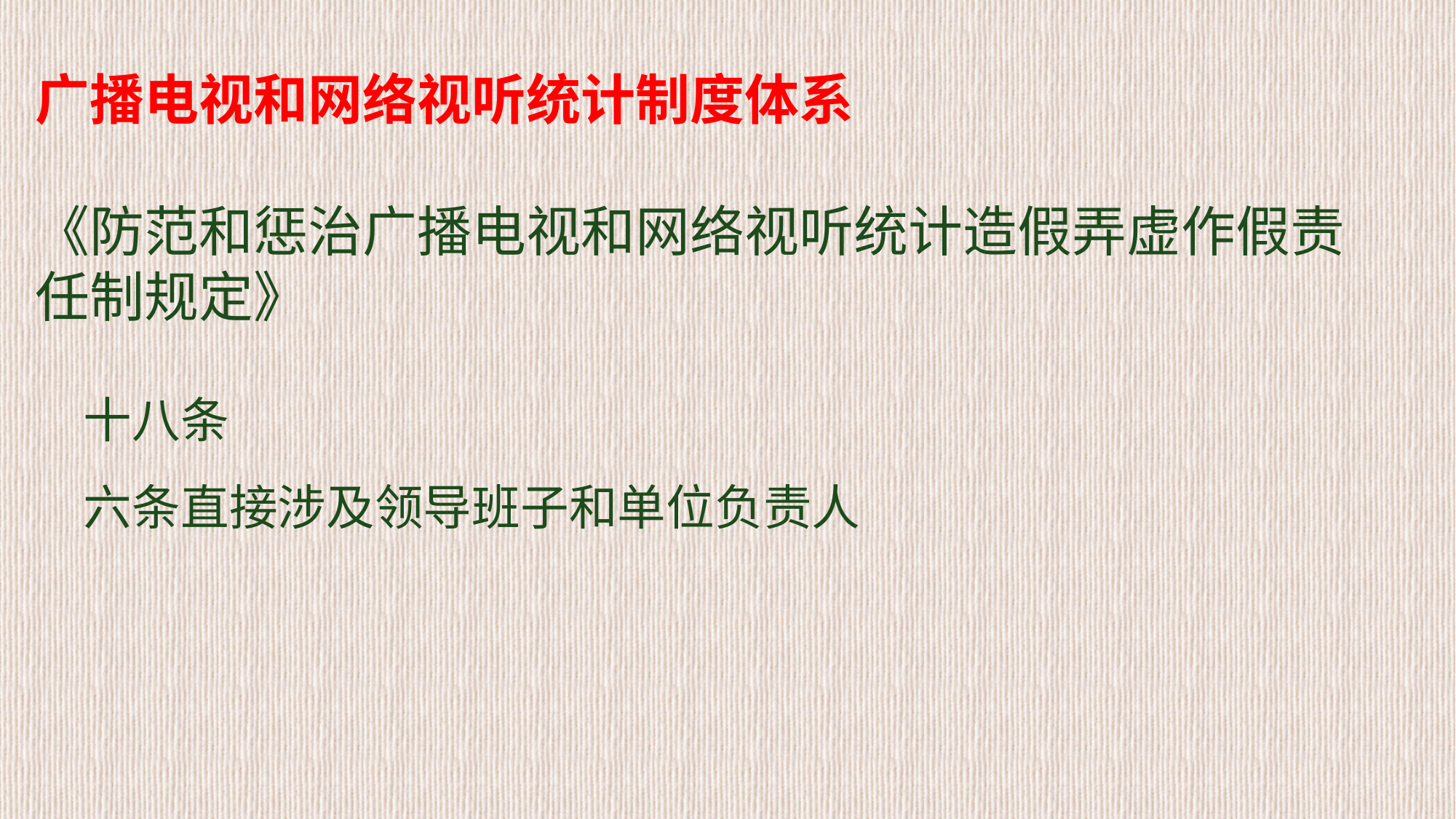

# 广播电视和网络视听统计制度体系 《防范和惩治广播电视和网络视听统计造假弄虚作假责任制规定》
十八条
六条直接涉及领导班子和单位负责人